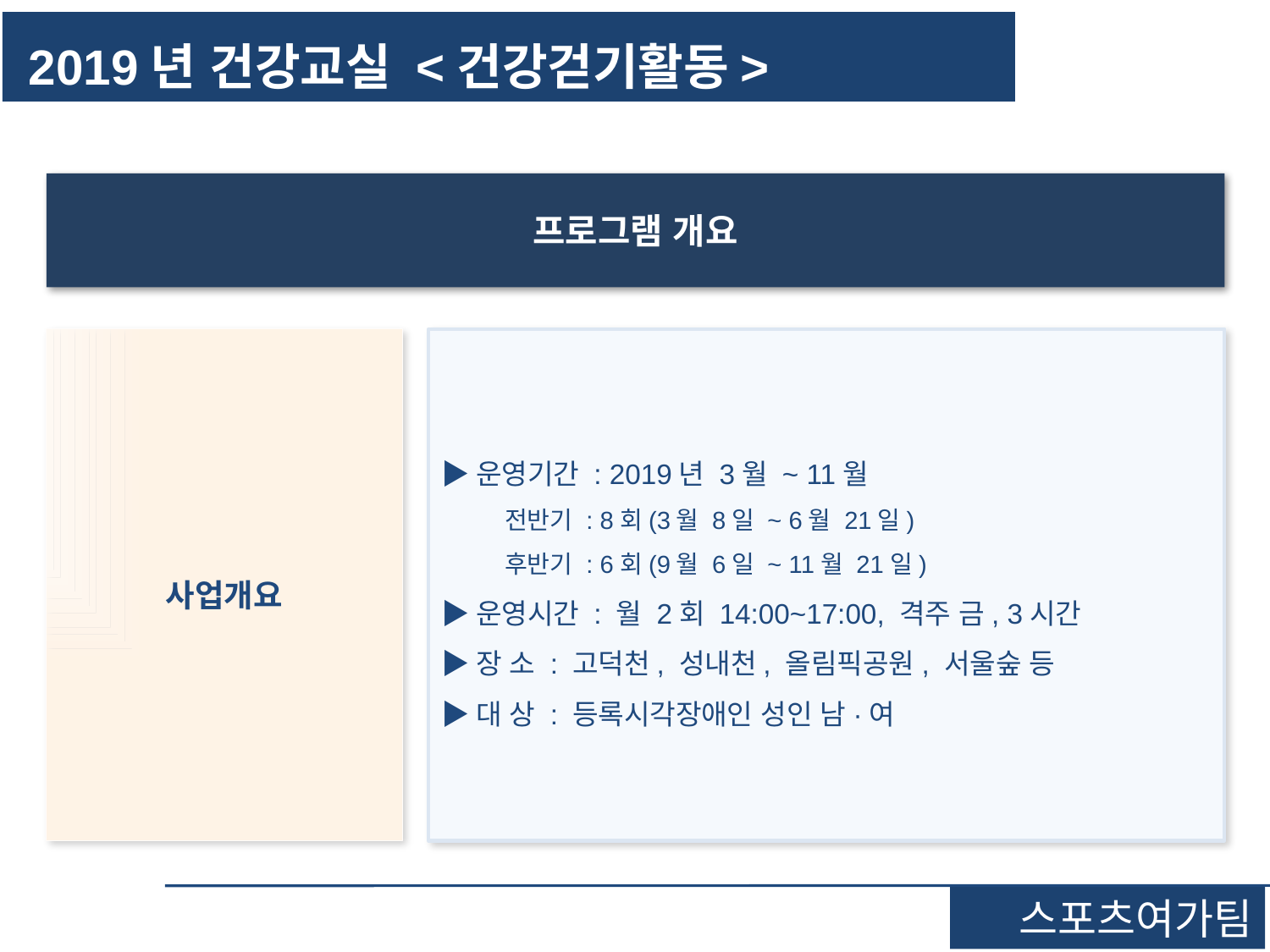

2019년 건강교실 <건강걷기활동>
프로그램 개요
사업개요
▶운영기간 : 2019년 3월 ~ 11월
전반기 : 8회(3월 8일 ~ 6월 21일)
후반기 : 6회(9월 6일 ~ 11월 21일)
▶운영시간 : 월 2회 14:00~17:00, 격주 금, 3시간
▶장 소 : 고덕천, 성내천, 올림픽공원, 서울숲 등
▶대 상 : 등록시각장애인 성인 남·여
스포츠여가팀